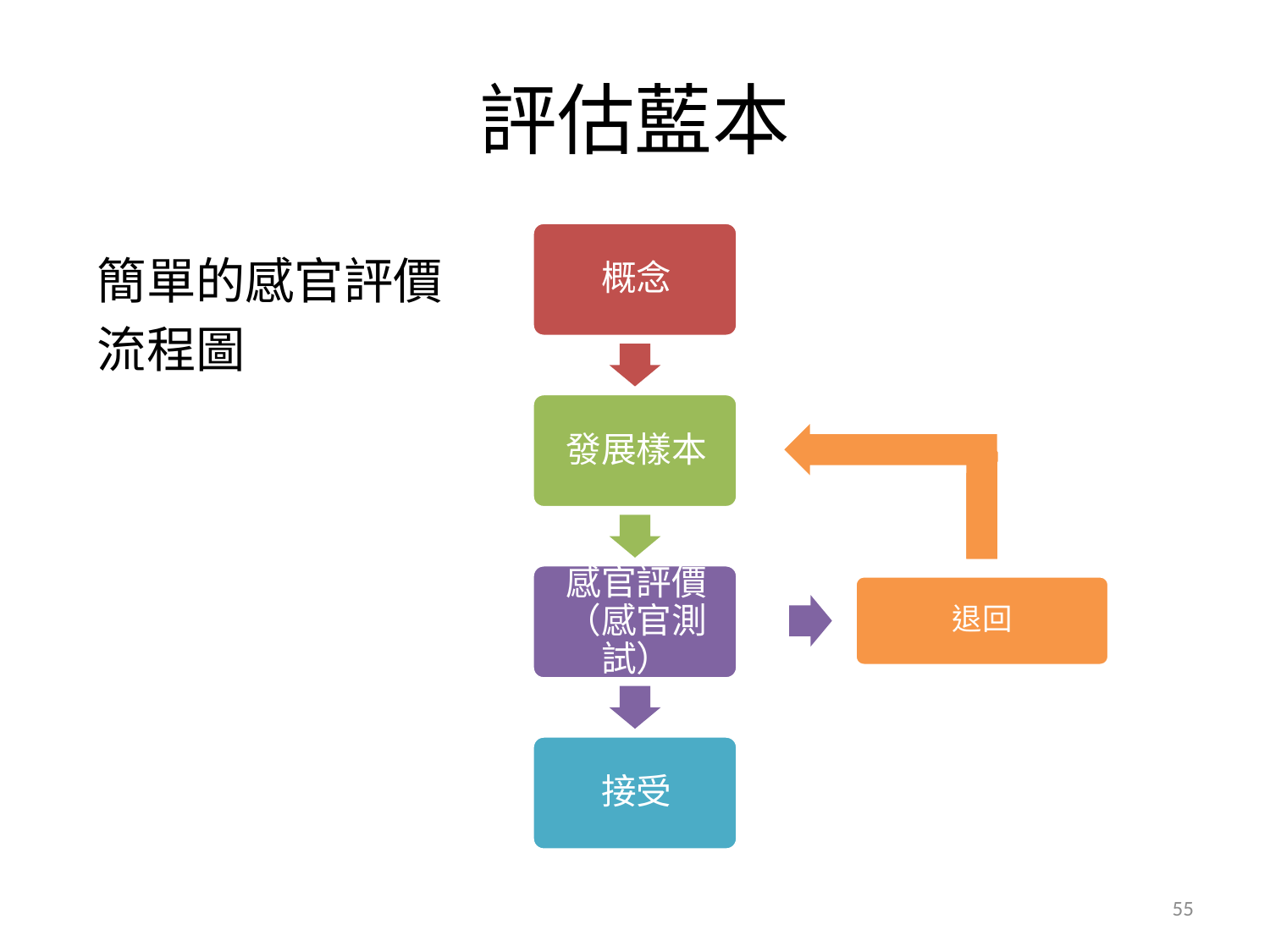

# 評估藍本
概念

發展樣本

感官評價（感官測試）

接受
簡單的感官評價
流程圖

退回

55